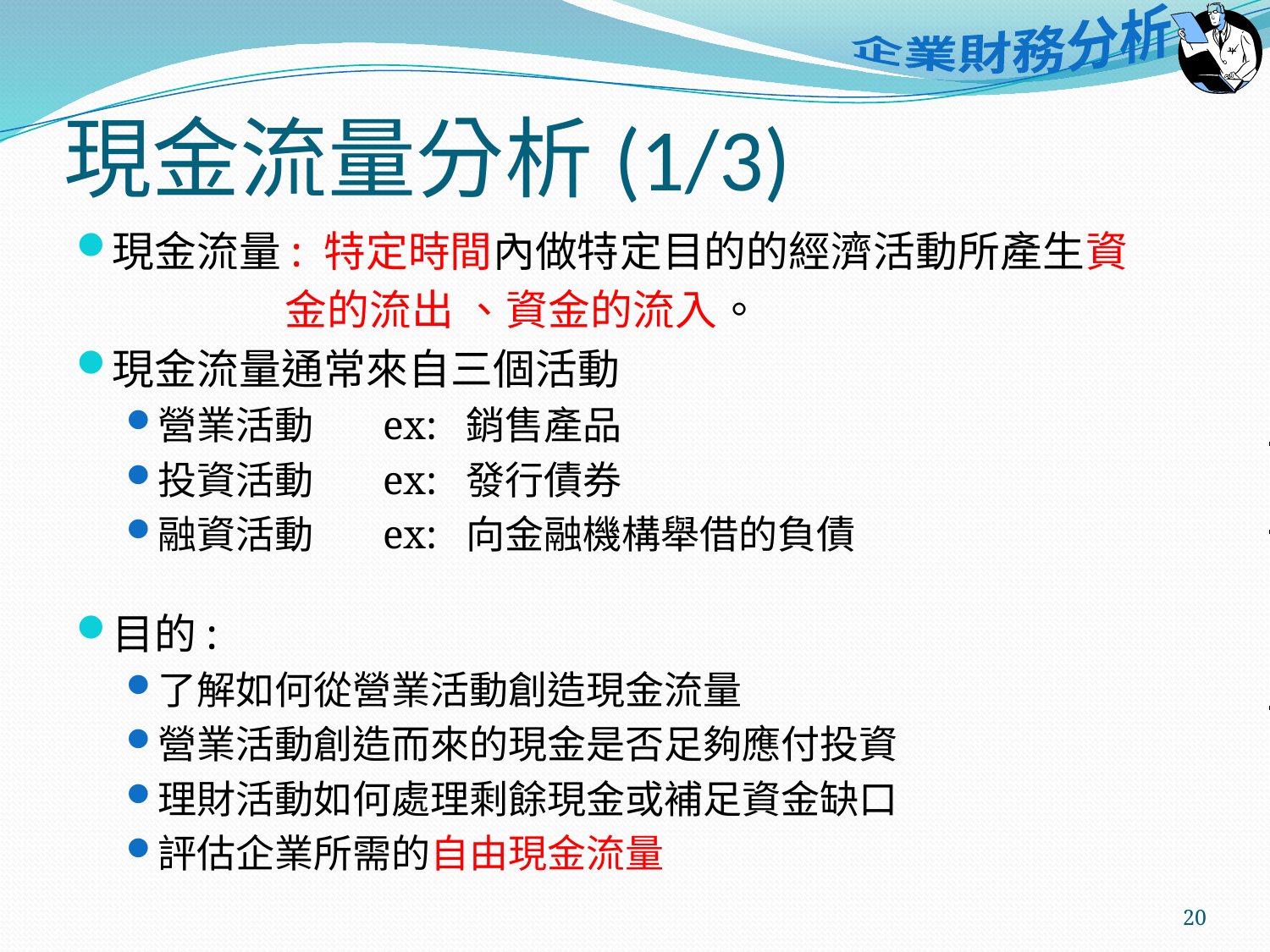

# 現金流量分析(1/3)
現金流量: 特定時間內做特定目的的經濟活動所產生資
                     金的流出 、資金的流入。
現金流量通常來自三個活動
營業活動       ex:  銷售產品
投資活動       ex:  發行債券
融資活動       ex:  向金融機構舉借的負債

目的:
了解如何從營業活動創造現金流量
營業活動創造而來的現金是否足夠應付投資
理財活動如何處理剩餘現金或補足資金缺口
評估企業所需的自由現金流量

| 現金流量表 |
| --- |
| 從營業活動來的現金流量(CFO) |
| 加/減:從投資活動來的現金流量(CFI) |
| 加/減:從理財活動來的現金流量(CFF) |
| 現金餘額的改變 |
20